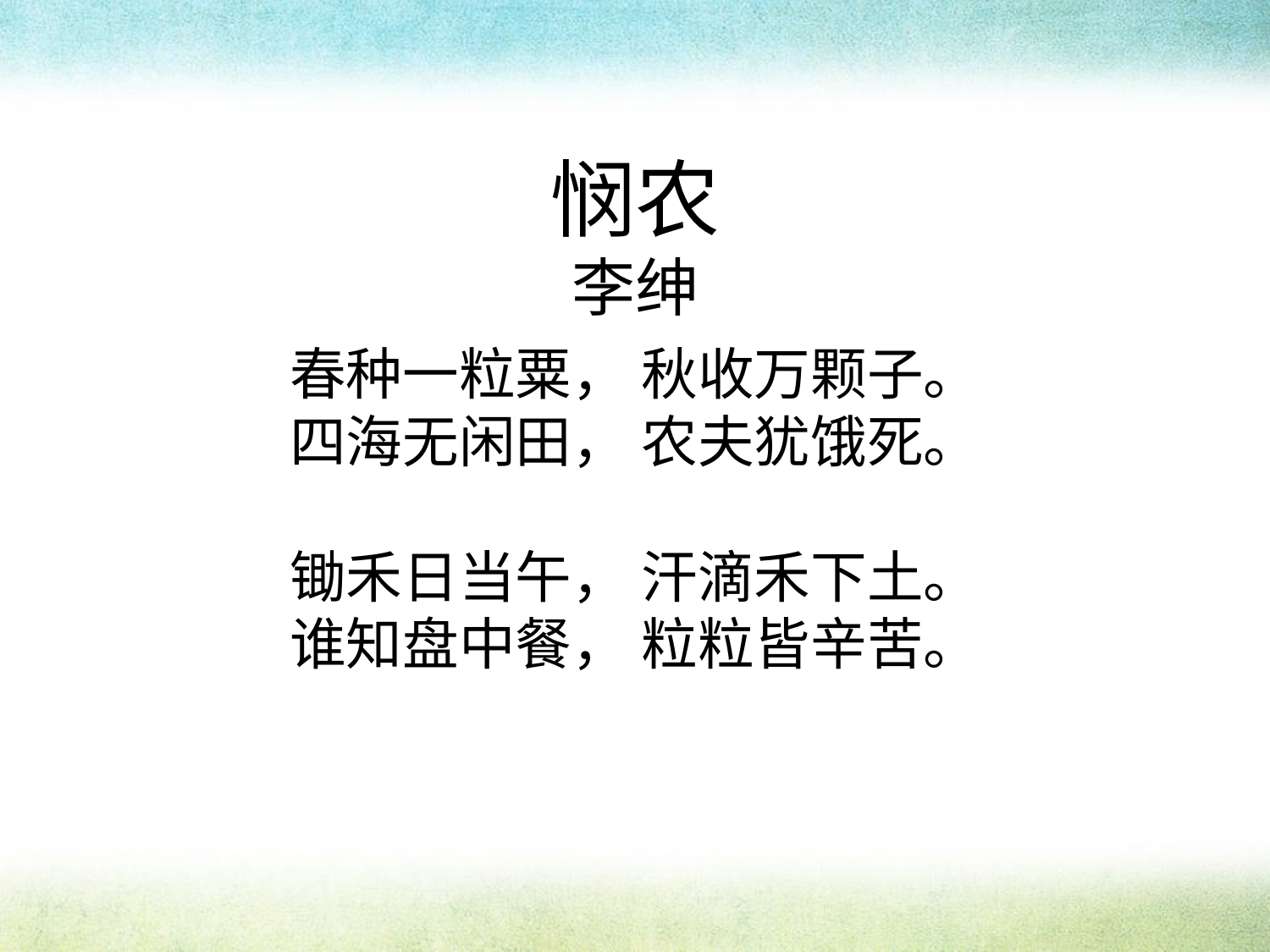

悯农
李绅
春种一粒粟， 秋收万颗子。
四海无闲田， 农夫犹饿死。

锄禾日当午， 汗滴禾下土。
谁知盘中餐， 粒粒皆辛苦。